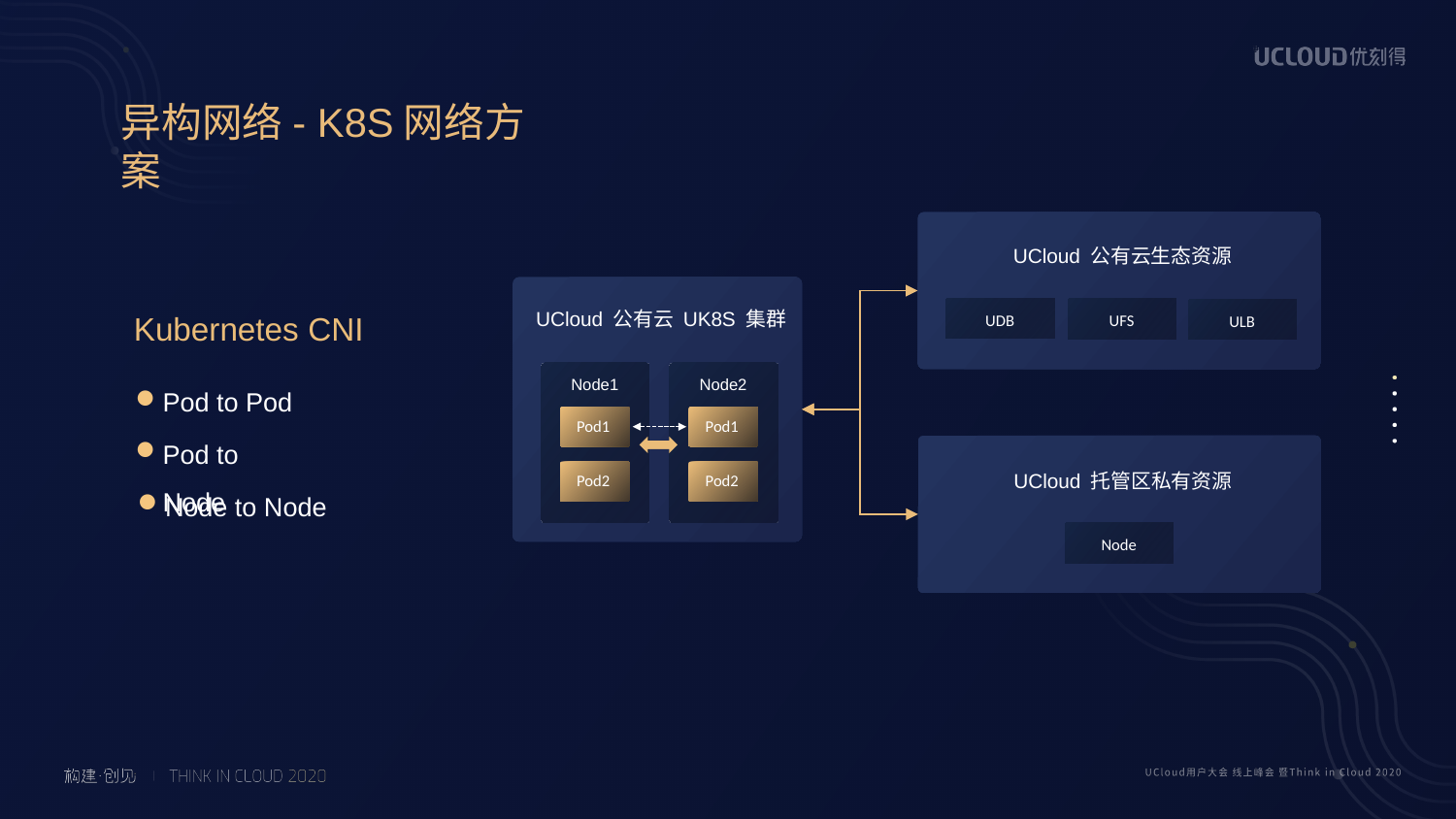

异构网络- K8S网络方案

UCloud 公有云生态资源

UFS

ULB
UDB
Kubernetes CNI

UCloud 公有云 UK8S 集群

Node1

Pod1

Pod2

Node2

Pod1

Pod2

Pod to Pod
Pod to Node

UCloud 托管区私有资源

Node
Node to Node